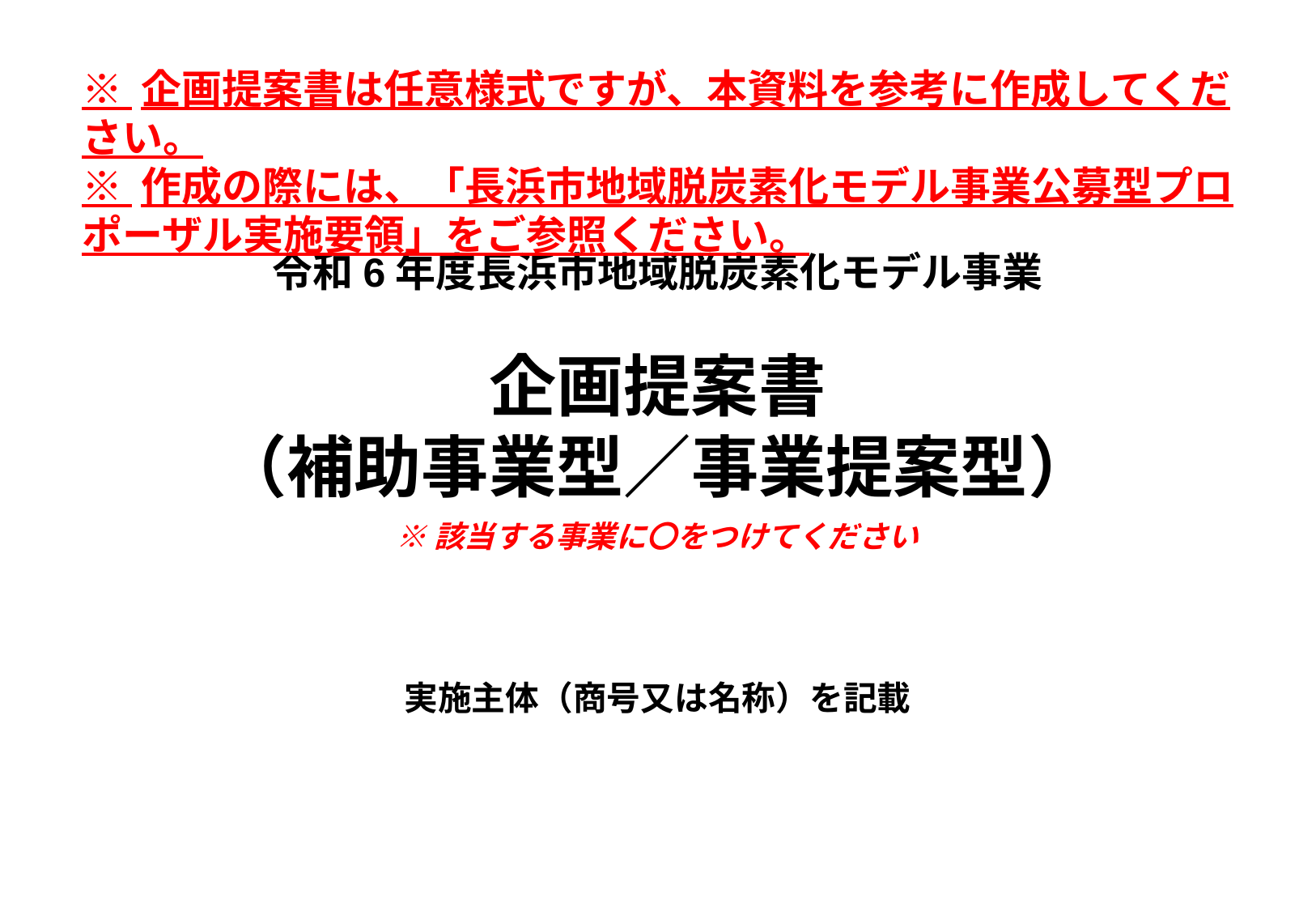

※ 企画提案書は任意様式ですが、本資料を参考に作成してください。
※ 作成の際には、「長浜市地域脱炭素化モデル事業公募型プロポーザル実施要領」をご参照ください。
令和6年度長浜市地域脱炭素化モデル事業

企画提案書
（補助事業型／事業提案型）
※該当する事業に〇をつけてください
実施主体（商号又は名称）を記載